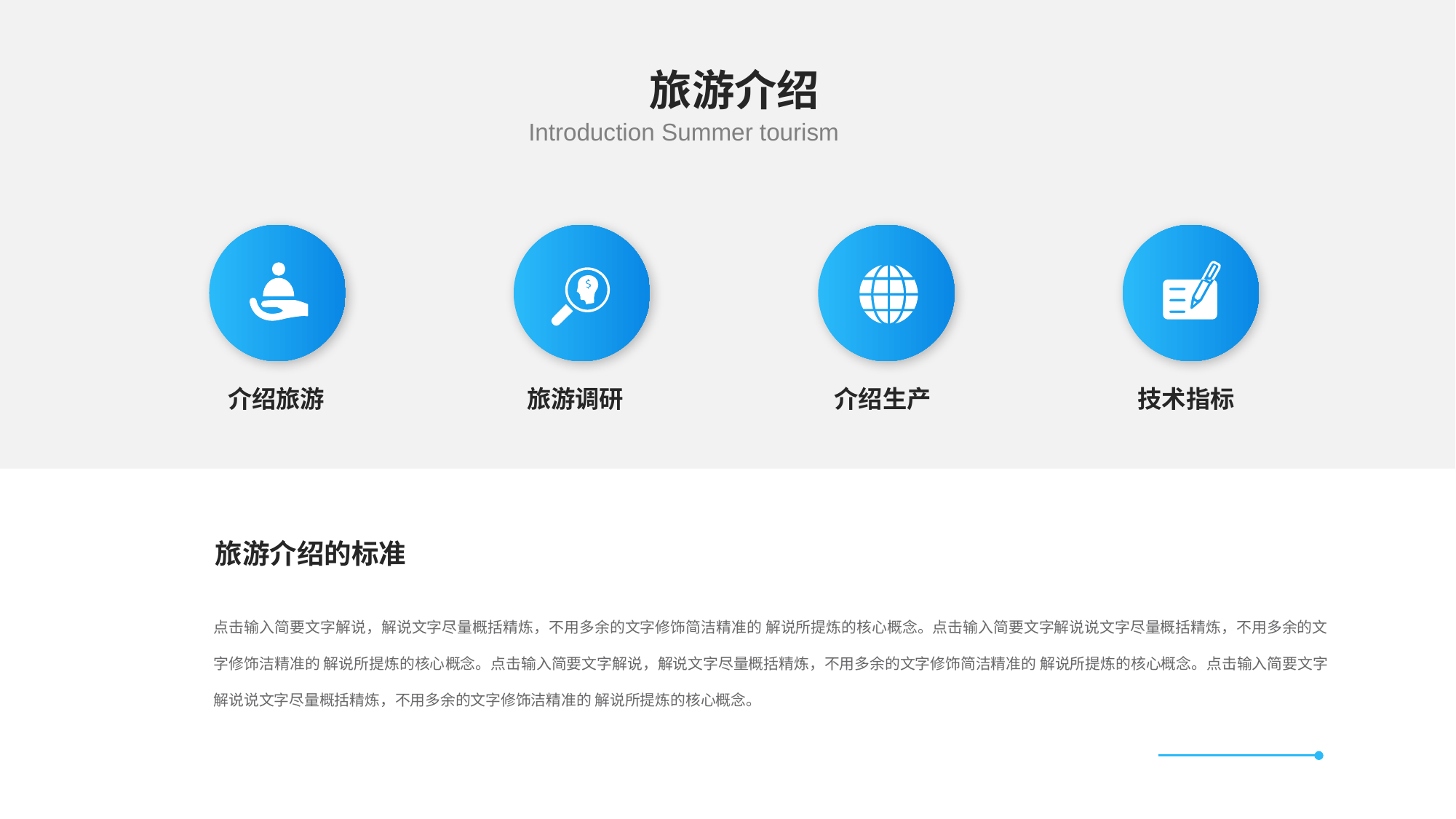

旅游介绍
Introduction Summer tourism

介绍旅游
旅游调研
介绍生产
技术指标
旅游介绍的标准
点击输入简要文字解说，解说文字尽量概括精炼，不用多余的文字修饰简洁精准的 解说所提炼的核心概念。点击输入简要文字解说说文字尽量概括精炼，不用多余的文字修饰洁精准的 解说所提炼的核心概念。点击输入简要文字解说，解说文字尽量概括精炼，不用多余的文字修饰简洁精准的 解说所提炼的核心概念。点击输入简要文字解说说文字尽量概括精炼，不用多余的文字修饰洁精准的 解说所提炼的核心概念。